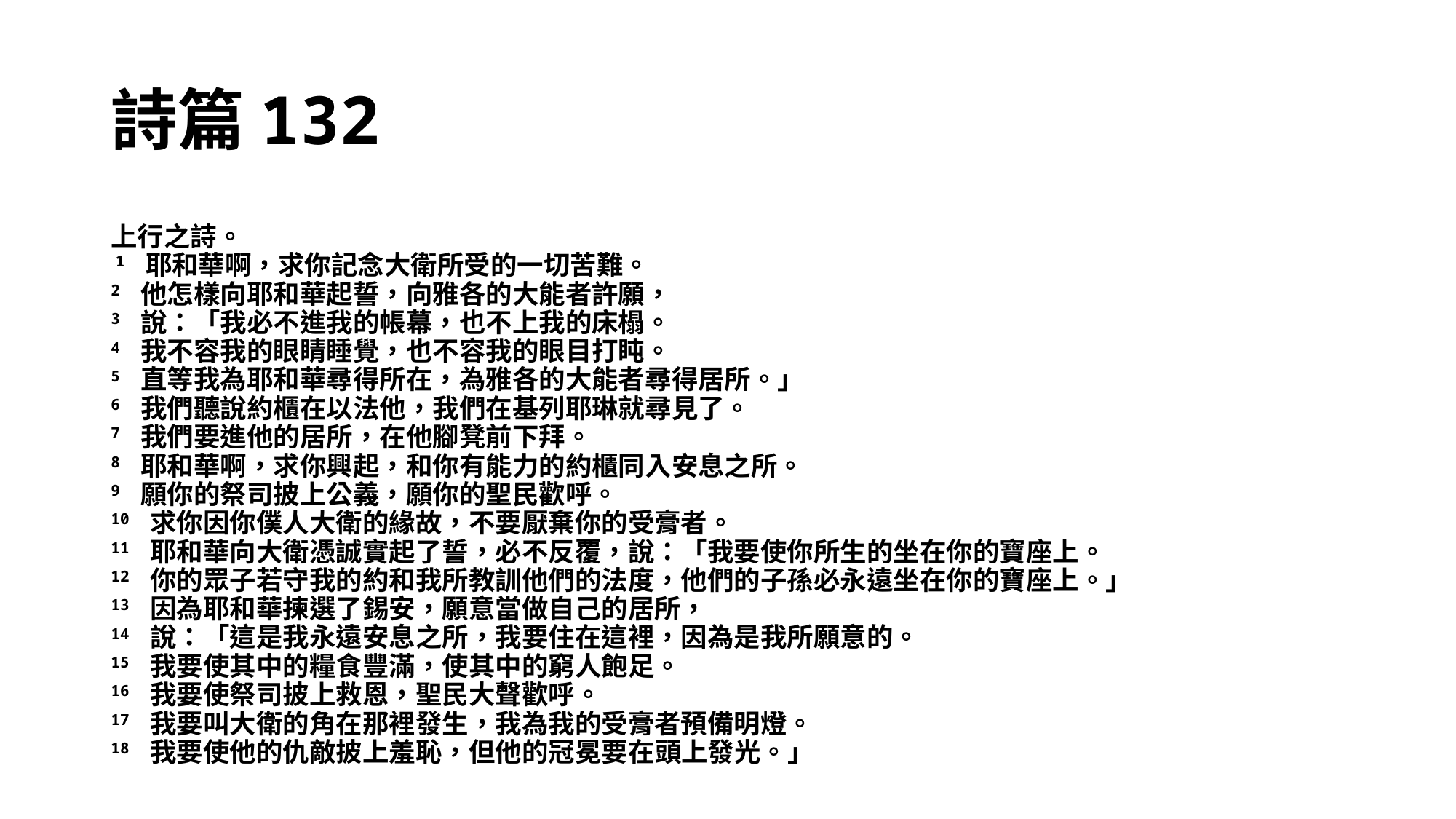

# 詩篇132
上行之詩。
​1 耶和華啊，求你記念大衛所受的一切苦難。
2 他怎樣向耶和華起誓，向雅各的大能者許願，
3 說：「我必不進我的帳幕，也不上我的床榻。
4 我不容我的眼睛睡覺，也不容我的眼目打盹。
5 直等我為耶和華尋得所在，為雅各的大能者尋得居所。」
6 我們聽說約櫃在以法他，我們在基列耶琳就尋見了。
7 我們要進他的居所，在他腳凳前下拜。
8 耶和華啊，求你興起，和你有能力的約櫃同入安息之所。
9 願你的祭司披上公義，願你的聖民歡呼。
10 求你因你僕人大衛的緣故，不要厭棄你的受膏者。
11 耶和華向大衛憑誠實起了誓，必不反覆，說：「我要使你所生的坐在你的寶座上。
12 你的眾子若守我的約和我所教訓他們的法度，他們的子孫必永遠坐在你的寶座上。」
13 因為耶和華揀選了錫安，願意當做自己的居所，
14 說：「這是我永遠安息之所，我要住在這裡，因為是我所願意的。
15 我要使其中的糧食豐滿，使其中的窮人飽足。
16 我要使祭司披上救恩，聖民大聲歡呼。
17 我要叫大衛的角在那裡發生，我為我的受膏者預備明燈。
18 我要使他的仇敵披上羞恥，但他的冠冕要在頭上發光。」